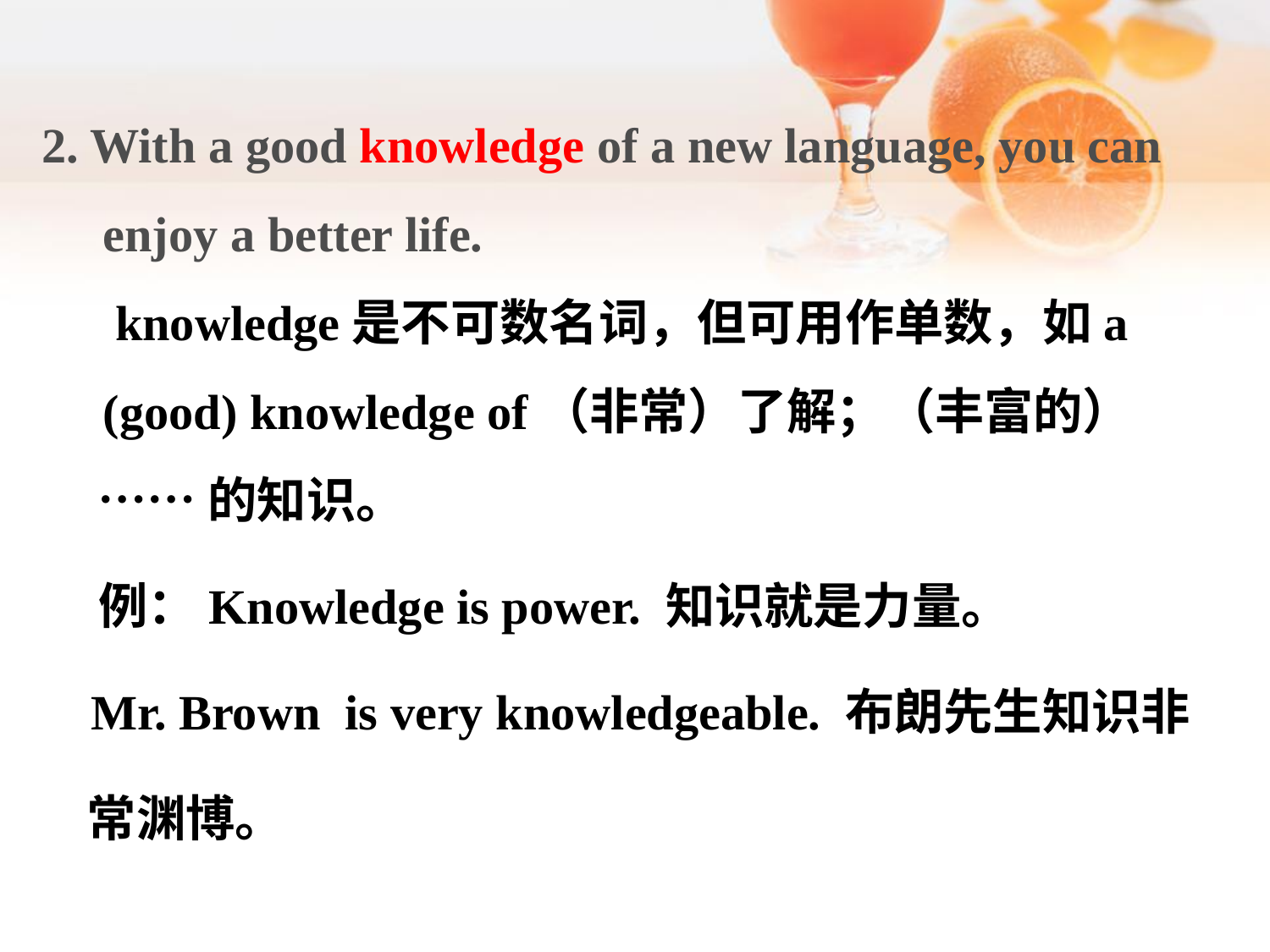

2. With a good knowledge of a new language, you can
     enjoy a better life.
      knowledge是不可数名词，但可用作单数，如a
     (good) knowledge of（非常）了解；（丰富的）
     ……的知识。
    例：Knowledge is power. 知识就是力量。
    Mr. Brown  is very knowledgeable. 布朗先生知识非
   常渊博。